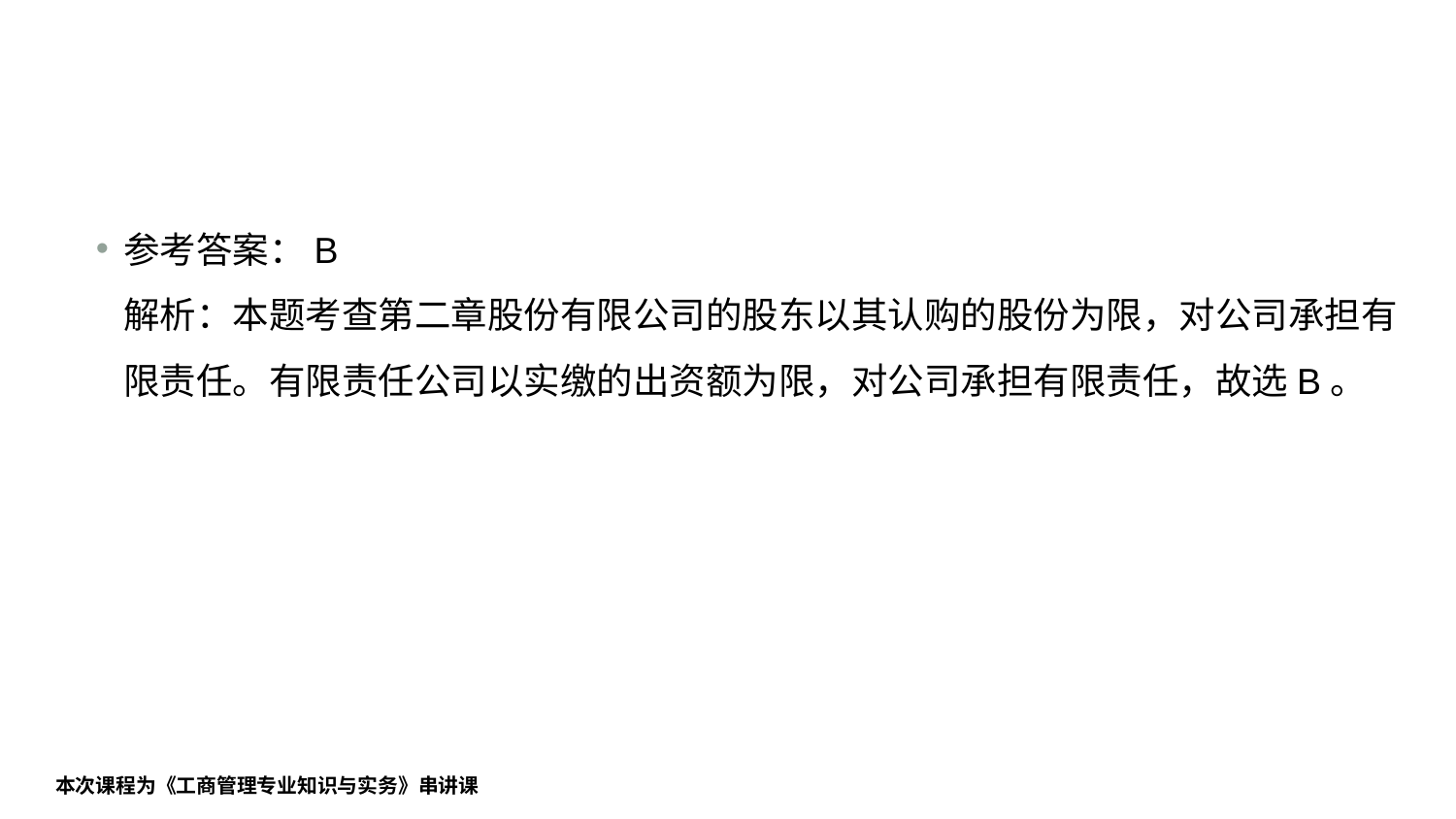

#

参考答案：B
解析：本题考查第二章股份有限公司的股东以其认购的股份为限，对公司承担有限责任。有限责任公司以实缴的出资额为限，对公司承担有限责任，故选B。